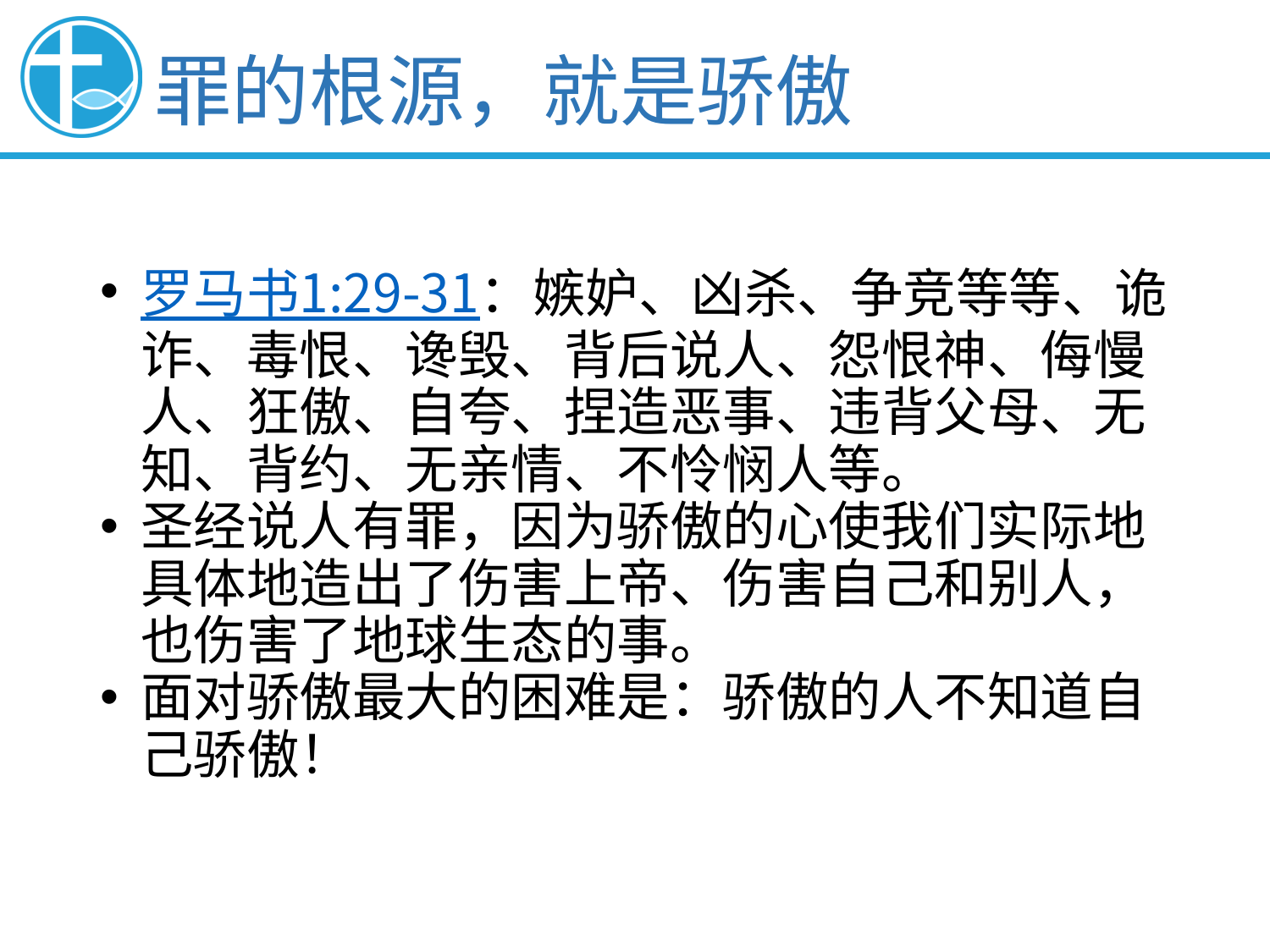

# 罪的根源，就是骄傲
罗马书1:29-31：嫉妒、凶杀、争竞等等、诡诈、毒恨、谗毁、背后说人、怨恨神、侮慢人、狂傲、自夸、捏造恶事、违背父母、无知、背约、无亲情、不怜悯人等。
圣经说人有罪，因为骄傲的心使我们实际地具体地造出了伤害上帝、伤害自己和别人，也伤害了地球生态的事。
面对骄傲最大的困难是：骄傲的人不知道自己骄傲！